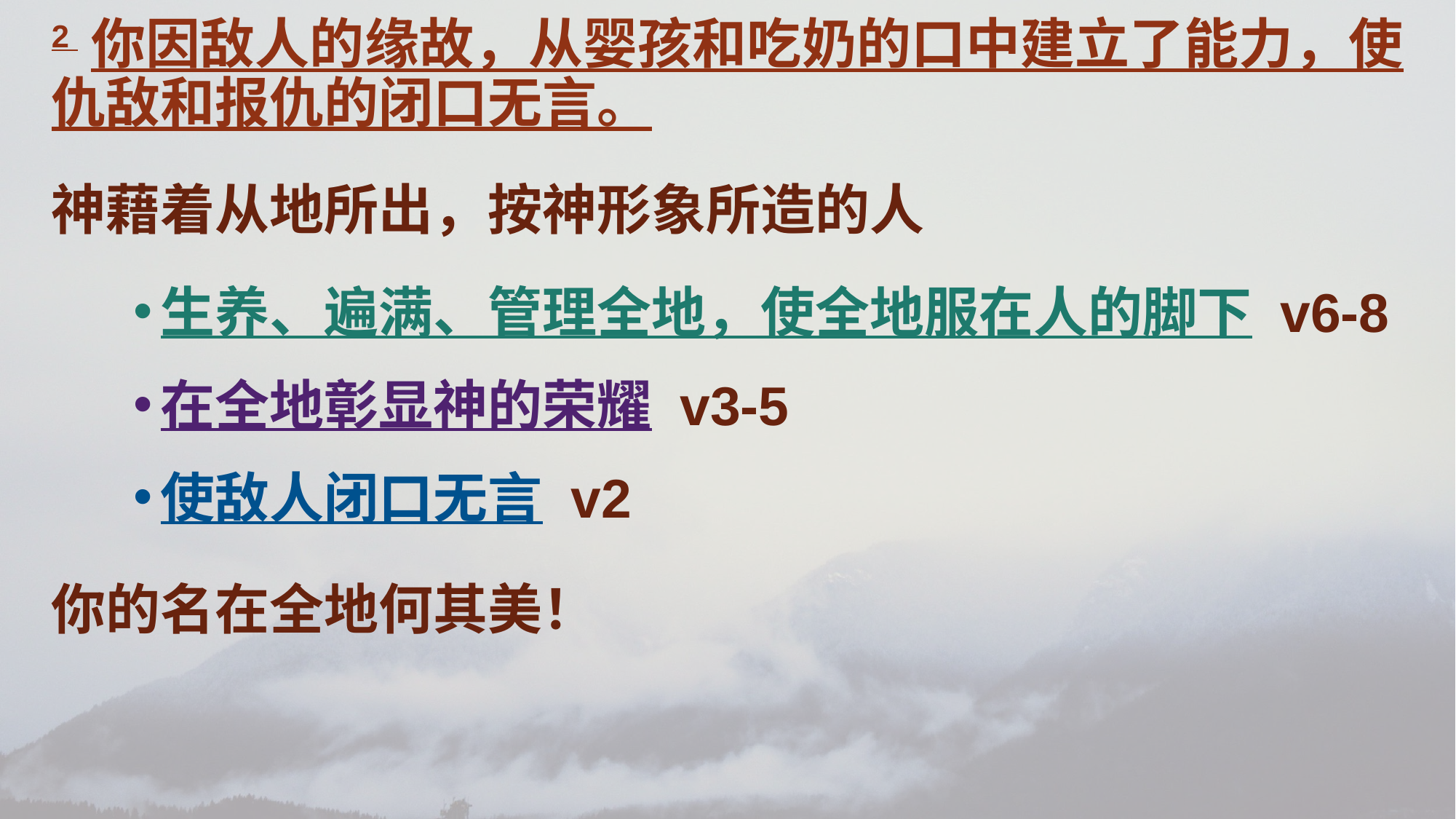

2 你因敌人的缘故，从婴孩和吃奶的口中建立了能力，使仇敌和报仇的闭口无言。
神藉着从地所出，按神形象所造的人
生养、遍满、管理全地，使全地服在人的脚下 v6-8
在全地彰显神的荣耀 v3-5
使敌人闭口无言 v2
你的名在全地何其美！